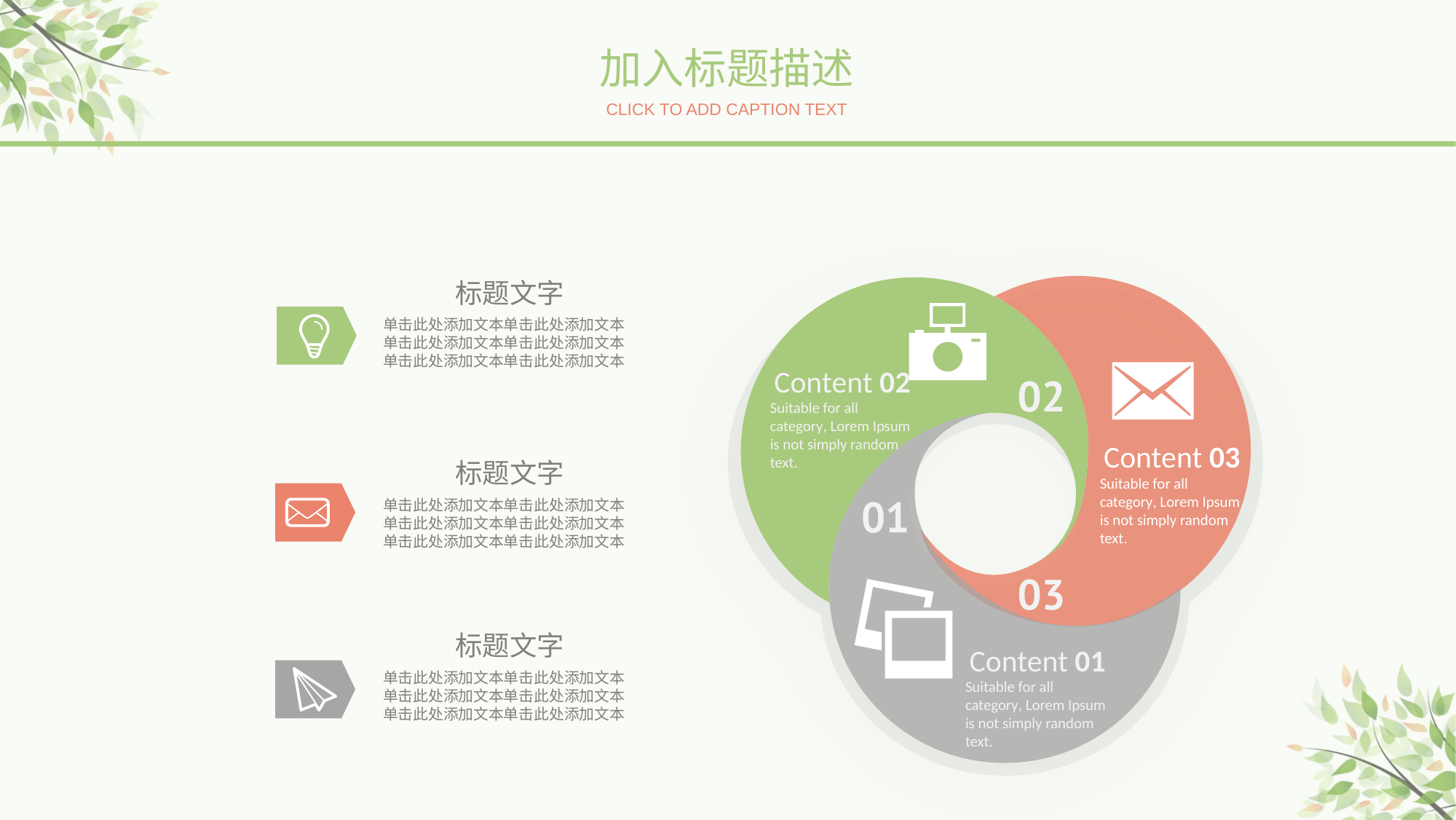

加入标题描述
CLICK TO ADD CAPTION TEXT

标题文字
单击此处添加文本单击此处添加文本
单击此处添加文本单击此处添加文本
单击此处添加文本单击此处添加文本

标题文字
单击此处添加文本单击此处添加文本
单击此处添加文本单击此处添加文本
单击此处添加文本单击此处添加文本

标题文字
单击此处添加文本单击此处添加文本
单击此处添加文本单击此处添加文本
单击此处添加文本单击此处添加文本

Content 02

02
Suitable for all category, Lorem Ipsum is not simply random text.

Content 03
Suitable for all category, Lorem Ipsum is not simply random text.
01
03

Content 01
Suitable for all category, Lorem Ipsum is not simply random text.